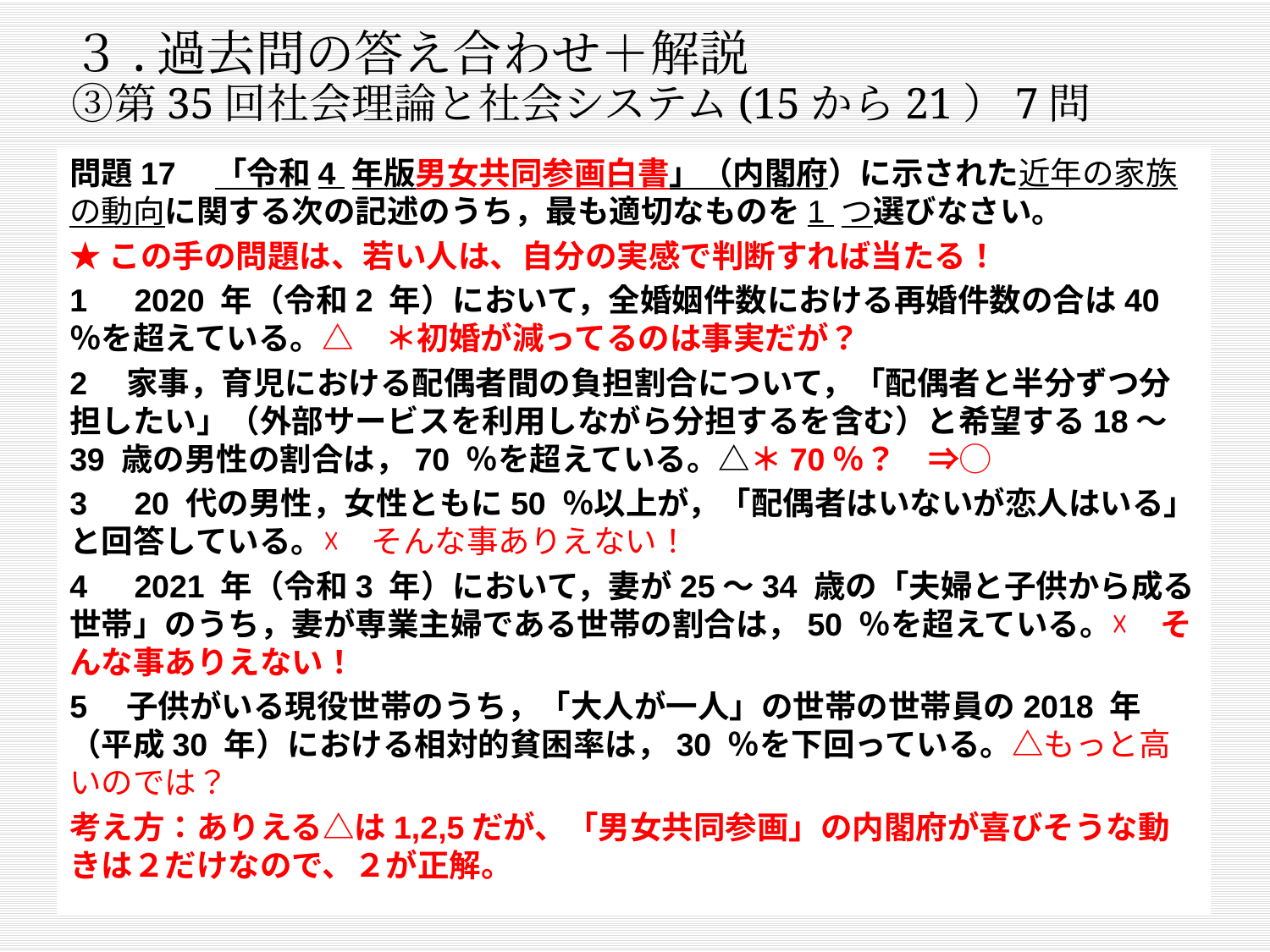

# ３.過去問の答え合わせ＋解説 ③第35回社会理論と社会システム(15から21）7問
問題17　「令和4 年版男女共同参画白書」（内閣府）に示された近年の家族の動向に関する次の記述のうち，最も適切なものを1 つ選びなさい。
★この手の問題は、若い人は、自分の実感で判断すれば当たる！
1　2020 年（令和2 年）において，全婚姻件数における再婚件数の合は40 ％を超えている。△　＊初婚が減ってるのは事実だが？
2　家事，育児における配偶者間の負担割合について，「配偶者と半分ずつ分担したい」（外部サービスを利用しながら分担するを含む）と希望する18～39 歳の男性の割合は，70 ％を超えている。△＊70％？　⇒◯
3　20 代の男性，女性ともに50 ％以上が，「配偶者はいないが恋人はいる」と回答している。☓　そんな事ありえない！
4　2021 年（令和3 年）において，妻が25～34 歳の「夫婦と子供から成る世帯」のうち，妻が専業主婦である世帯の割合は，50 ％を超えている。☓　そんな事ありえない！
5　子供がいる現役世帯のうち，「大人が一人」の世帯の世帯員の2018 年（平成30 年）における相対的貧困率は，30 ％を下回っている。△もっと高いのでは？
考え方：ありえる△は1,2,5だが、「男女共同参画」の内閣府が喜びそうな動きは２だけなので、２が正解。